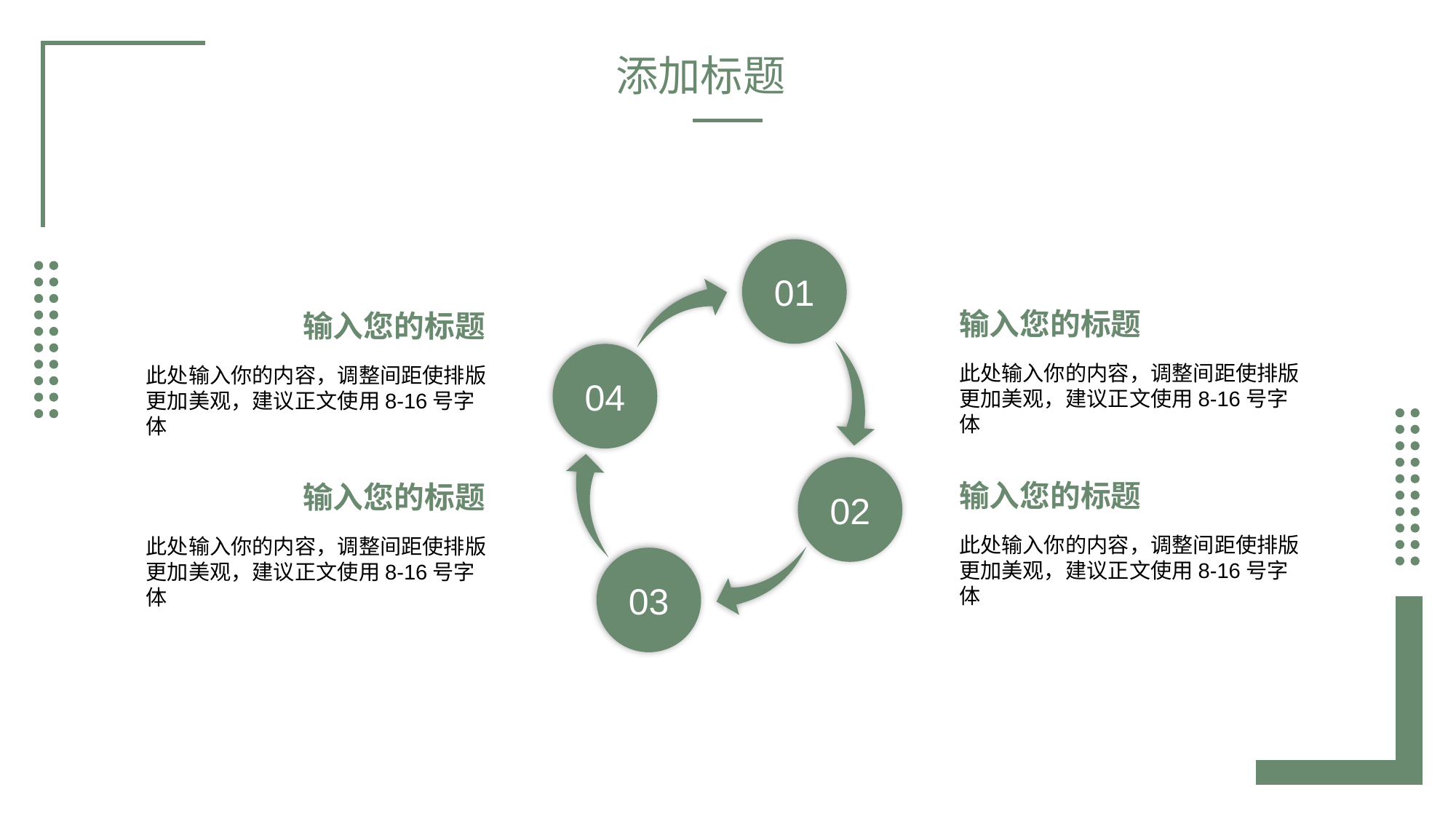

添加标题

01

04

02

03

输入您的标题
此处输入你的内容，调整间距使排版更加美观，建议正文使用8-16号字体
输入您的标题
此处输入你的内容，调整间距使排版更加美观，建议正文使用8-16号字体
输入您的标题
此处输入你的内容，调整间距使排版更加美观，建议正文使用8-16号字体
输入您的标题
此处输入你的内容，调整间距使排版更加美观，建议正文使用8-16号字体